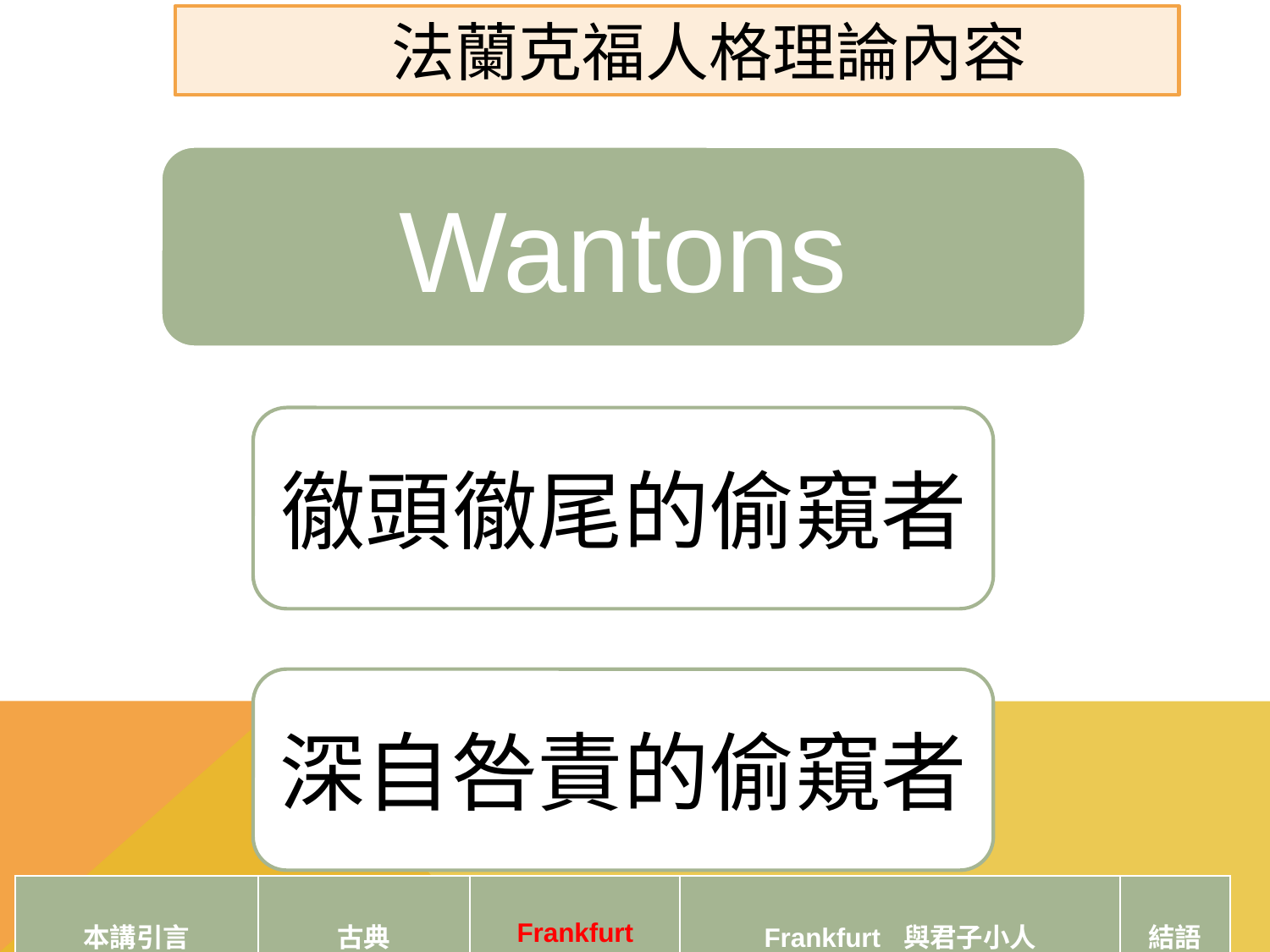

法蘭克福人格理論內容
Wantons
徹頭徹尾的偷窺者
深自咎責的偷窺者
| 本講引言 | 古典 | Frankfurt | Frankfurt 與君子小人 | 結語 |
| --- | --- | --- | --- | --- |